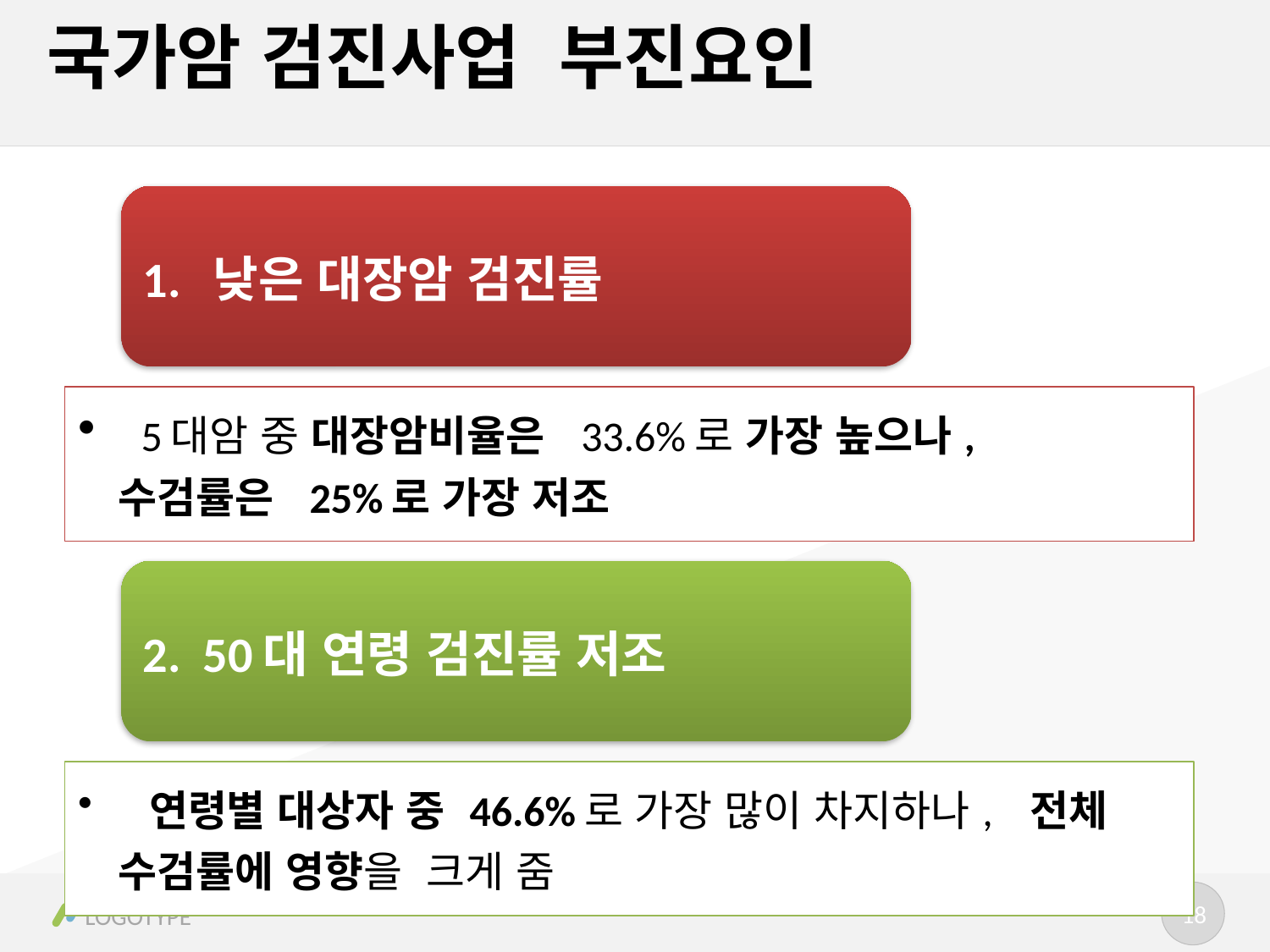

# 국가암 검진사업  부진요인
1.  낮은 대장암 검진률
2.  50대 연령 검진률 저조
  5대암 중 대장암비율은  33.6%로 가장 높으나,          수검률은  25%로 가장 저조
  연령별 대상자 중 46.6%로 가장 많이 차지하나,   전체 수검률에 영향을  크게 줌